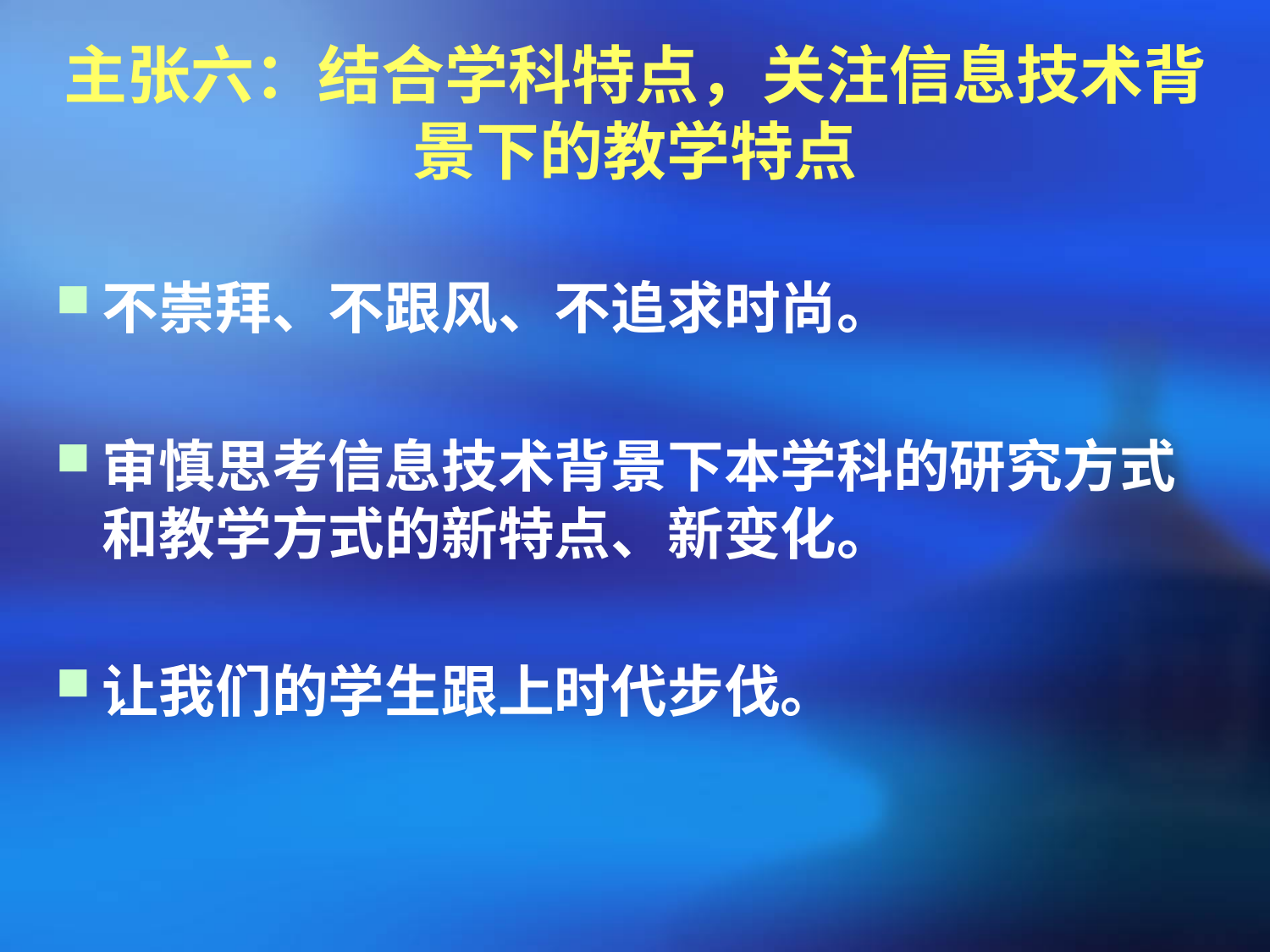

# 主张六：结合学科特点，关注信息技术背景下的教学特点
不崇拜、不跟风、不追求时尚。

审慎思考信息技术背景下本学科的研究方式和教学方式的新特点、新变化。

让我们的学生跟上时代步伐。